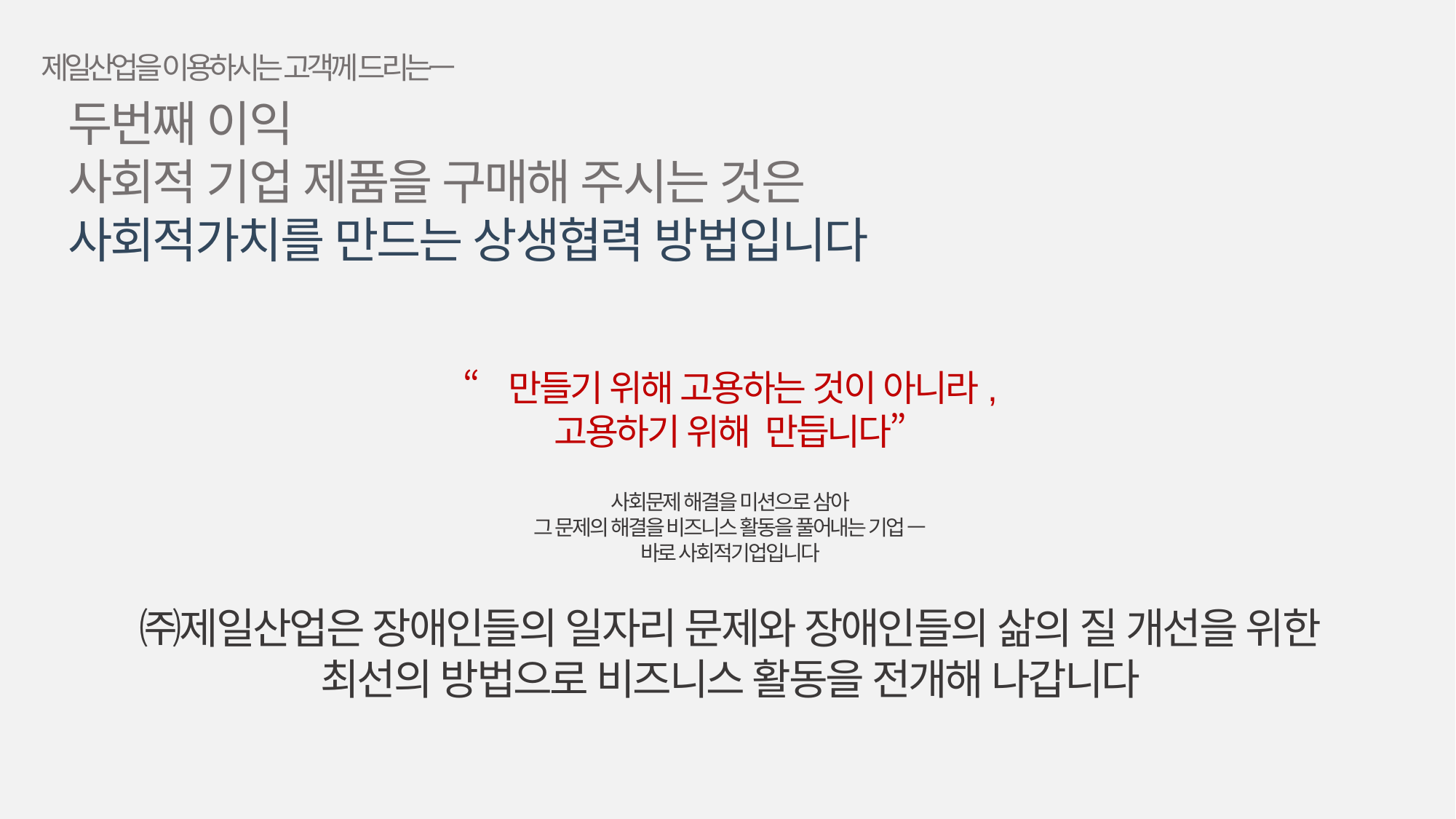

제일산업을 이용하시는 고객께 드리는ㅡ
두번째 이익
사회적 기업 제품을 구매해 주시는 것은
사회적가치를 만드는 상생협력 방법입니다
“만들기 위해 고용하는 것이 아니라,
고용하기 위해  만듭니다”

사회문제 해결을 미션으로 삼아
그 문제의 해결을 비즈니스 활동을 풀어내는 기업 ㅡ
바로 사회적기업입니다

㈜제일산업은 장애인들의 일자리 문제와 장애인들의 삶의 질 개선을 위한
최선의 방법으로 비즈니스 활동을 전개해 나갑니다